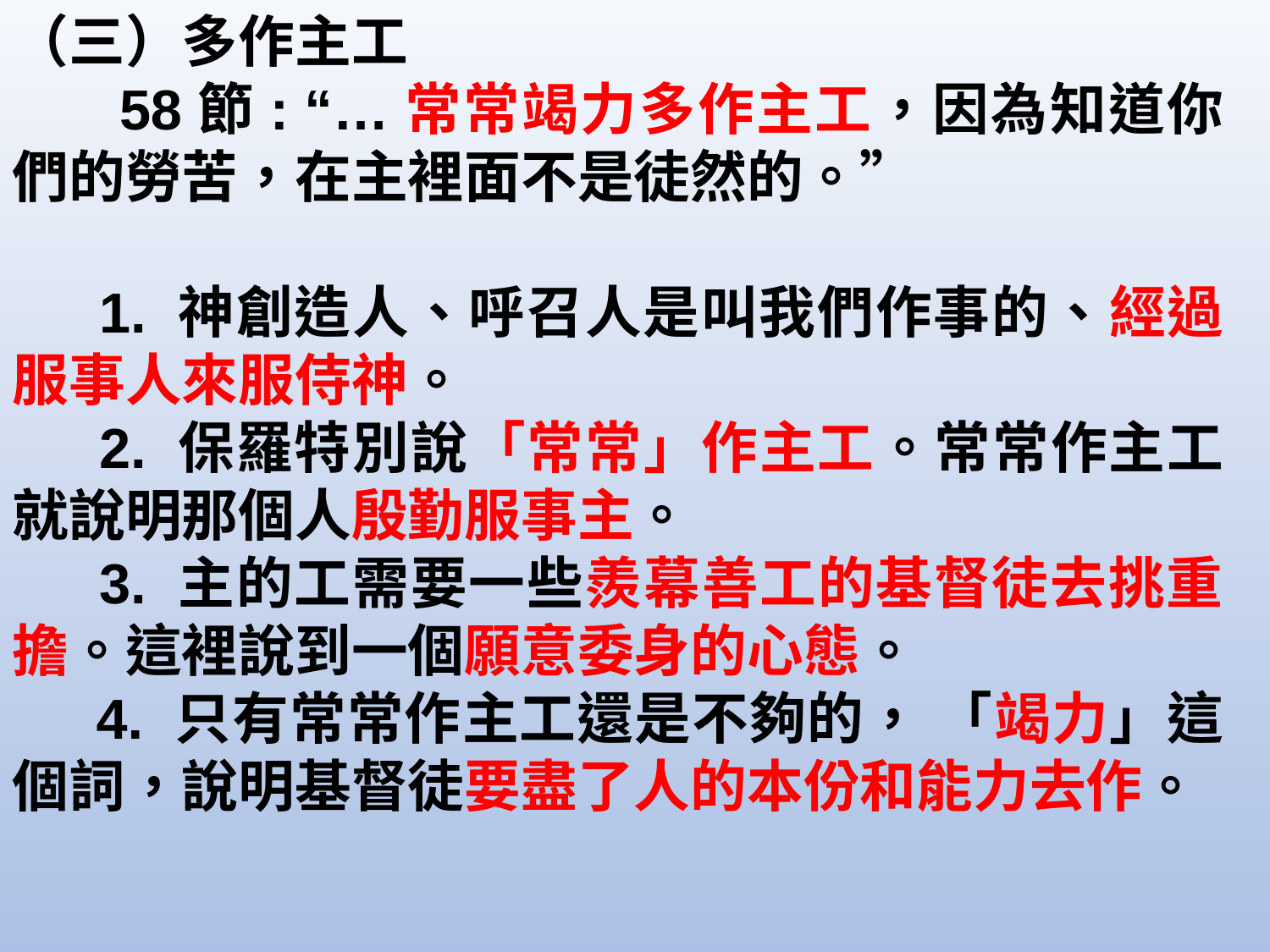

（三）多作主工
      58節: “…常常竭力多作主工，因為知道你們的勞苦，在主裡面不是徒然的。”

     1. 神創造人、呼召人是叫我們作事的、經過服事人來服侍神。
     2. 保羅特別說「常常」作主工。常常作主工就說明那個人殷勤服事主。
     3. 主的工需要一些羨幕善工的基督徒去挑重擔。這裡說到一個願意委身的心態。
     4. 只有常常作主工還是不夠的， 「竭力」這個詞，說明基督徒要盡了人的本份和能力去作。